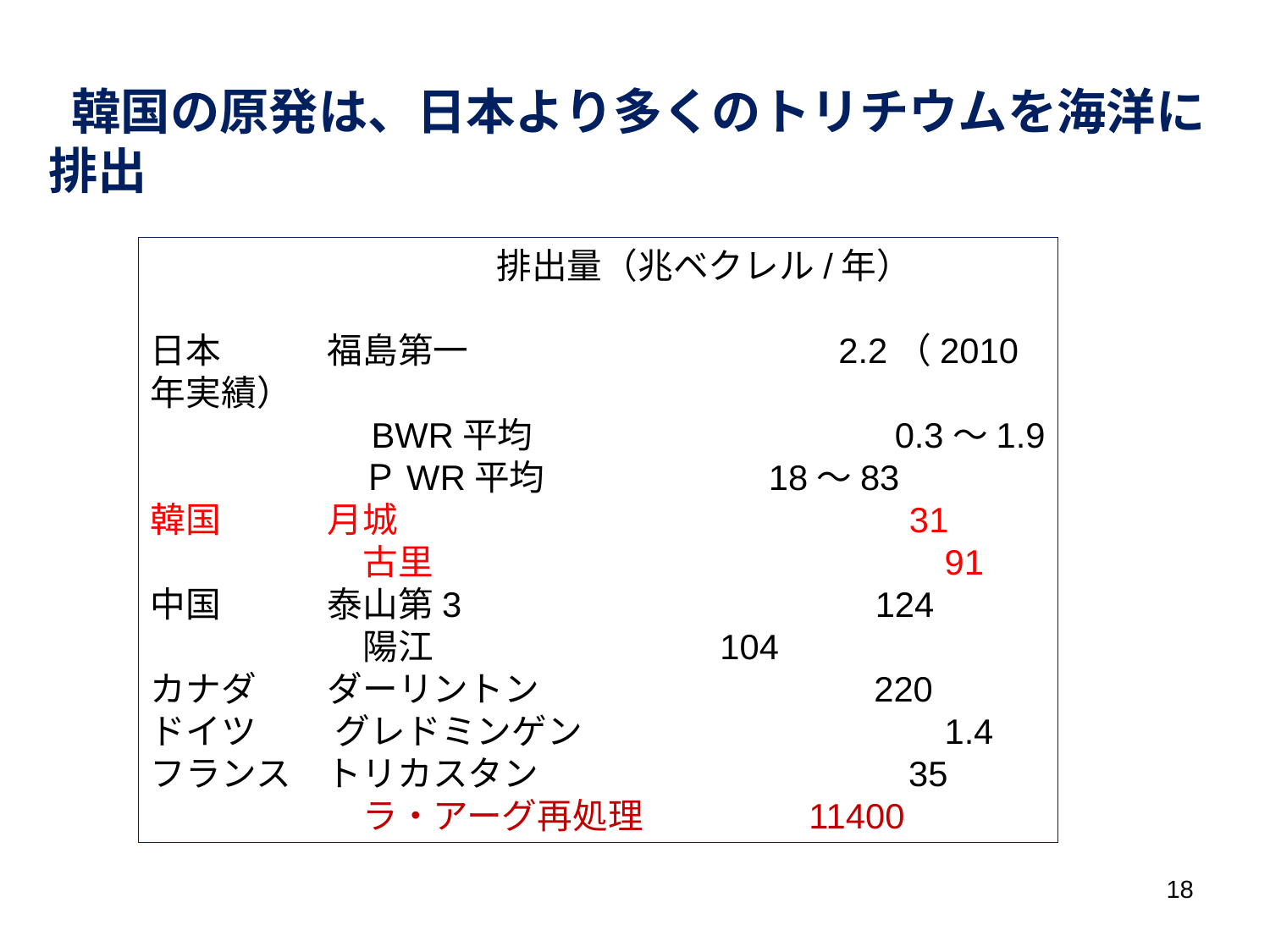

# 韓国の原発は、日本より多くのトリチウムを海洋に排出
                                               排出量（兆ベクレル/年）

日本　　　福島第一　　　　　　　　　 　2.2（2010年実績）
　　　　　　BWR平均　　　　　　　　　　0.3～1.9
　　　　　　ＰWR平均                     　  18～83
韓国　　　月城　　　　　　　　　　　　　　 31
　　　　　　古里　　　　　　　　　　　　　　 91
中国　　　泰山第3　　　　　　　　　　 　124
　　　　　　陽江                               　104
カナダ　　ダーリントン　　　　　　　　 　220
ドイツ　　 グレドミンゲン　　　　　　　　　　1.4
フランス　トリカスタン　　　　　　　　　　 35
　　　　　　ラ・アーグ再処理　　　　  11400
18